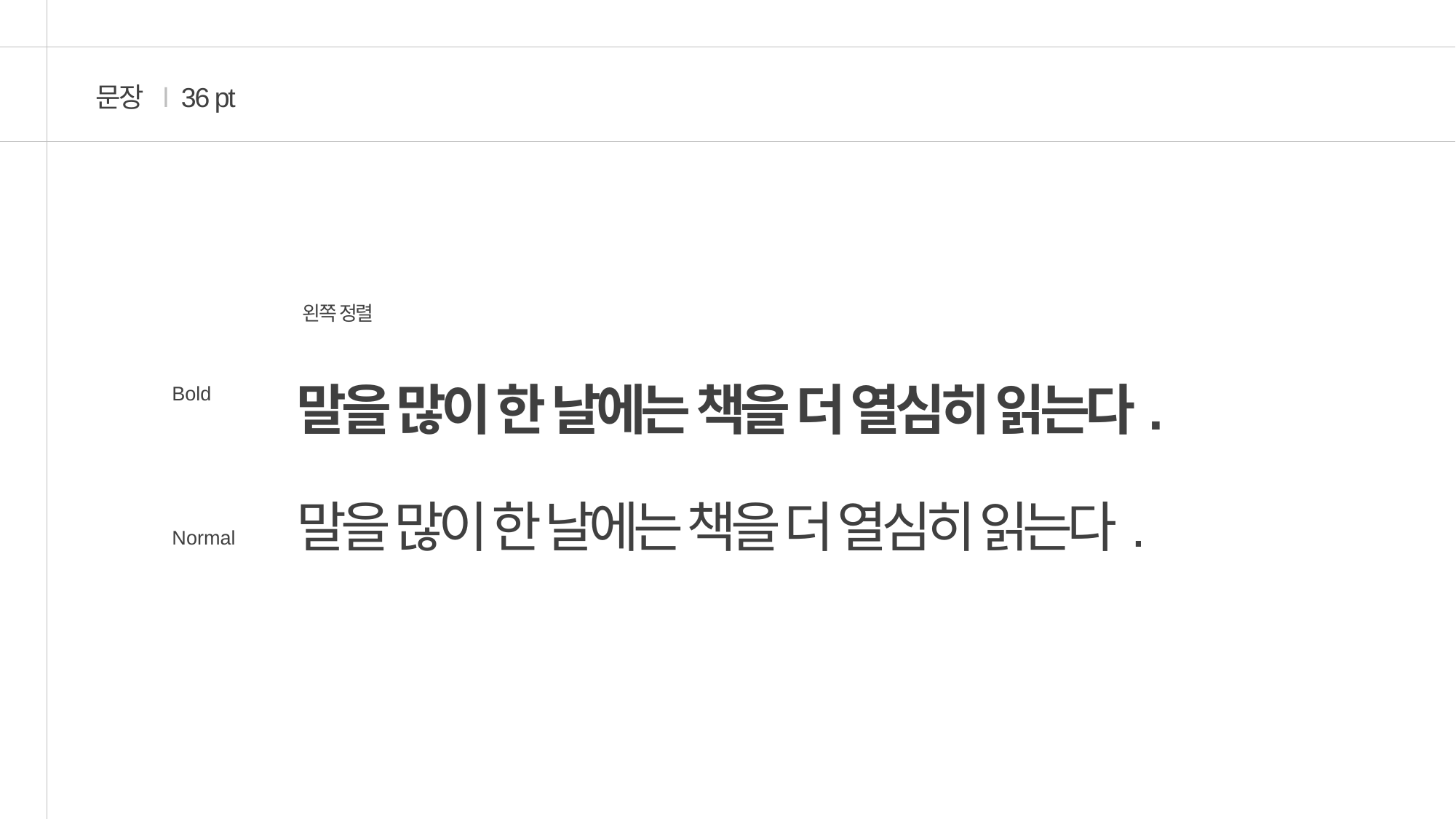

문장  l  36 pt
왼쪽 정렬
말을 많이 한 날에는 책을 더 열심히 읽는다.
Bold
말을 많이 한 날에는 책을 더 열심히 읽는다.
Normal